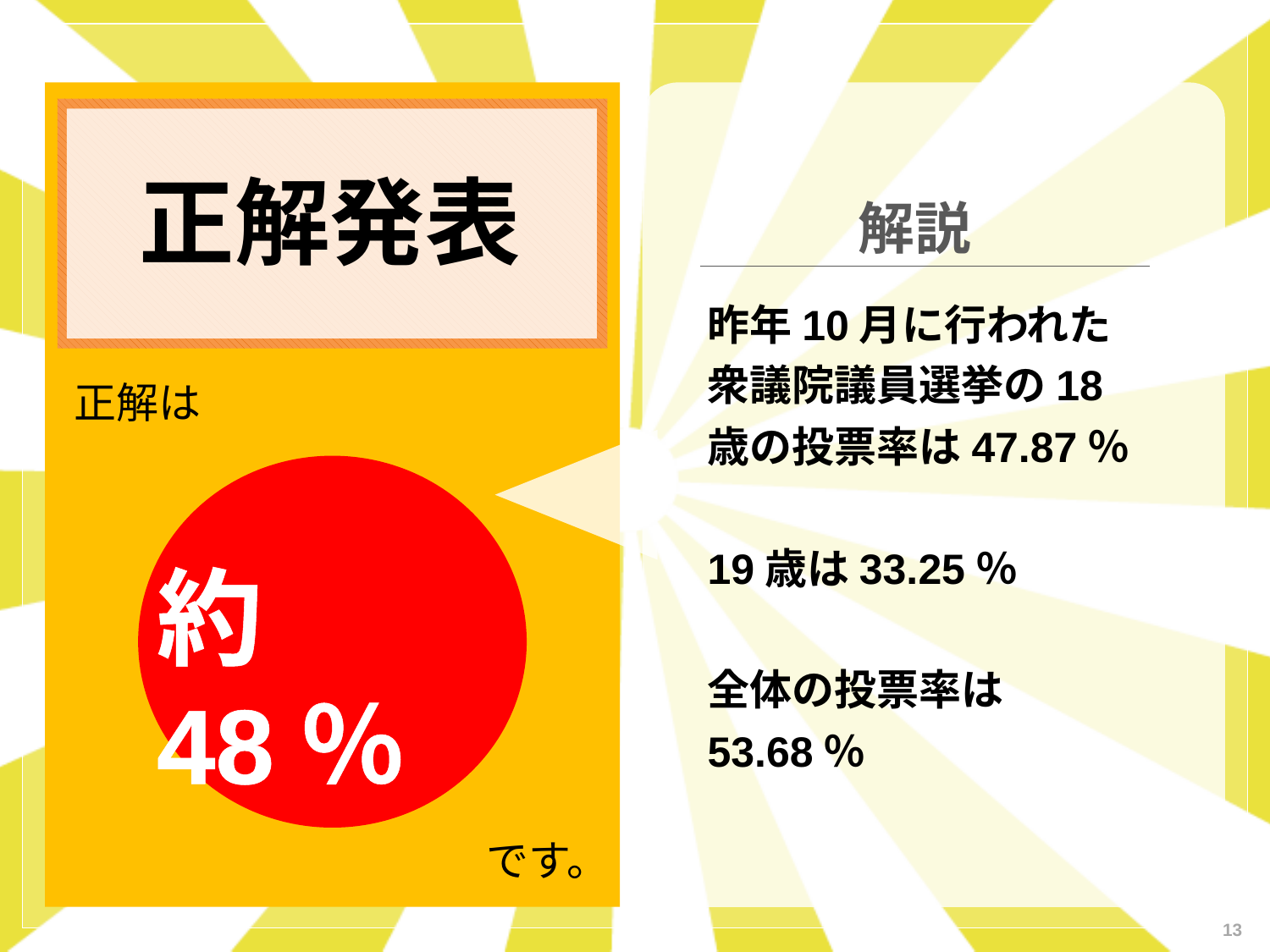

正解発表
解説
昨年10月に行われた衆議院議員選挙の18歳の投票率は47.87％

19歳は33.25％

全体の投票率は
53.68％
正解は

約48％
です。
13